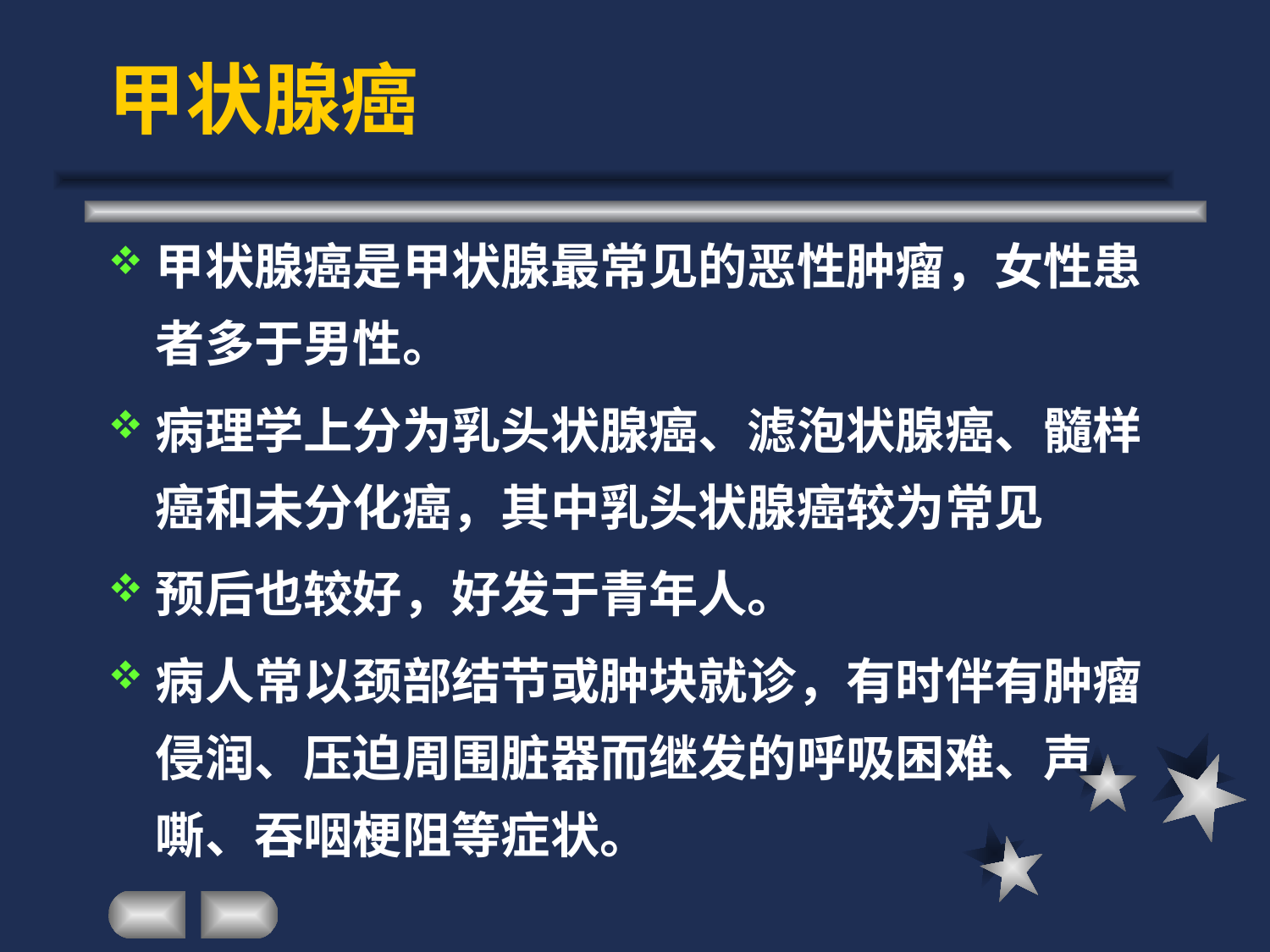

# 甲状腺癌
甲状腺癌是甲状腺最常见的恶性肿瘤，女性患者多于男性。
病理学上分为乳头状腺癌、滤泡状腺癌、髓样癌和未分化癌，其中乳头状腺癌较为常见
预后也较好，好发于青年人。
病人常以颈部结节或肿块就诊，有时伴有肿瘤侵润、压迫周围脏器而继发的呼吸困难、声嘶、吞咽梗阻等症状。